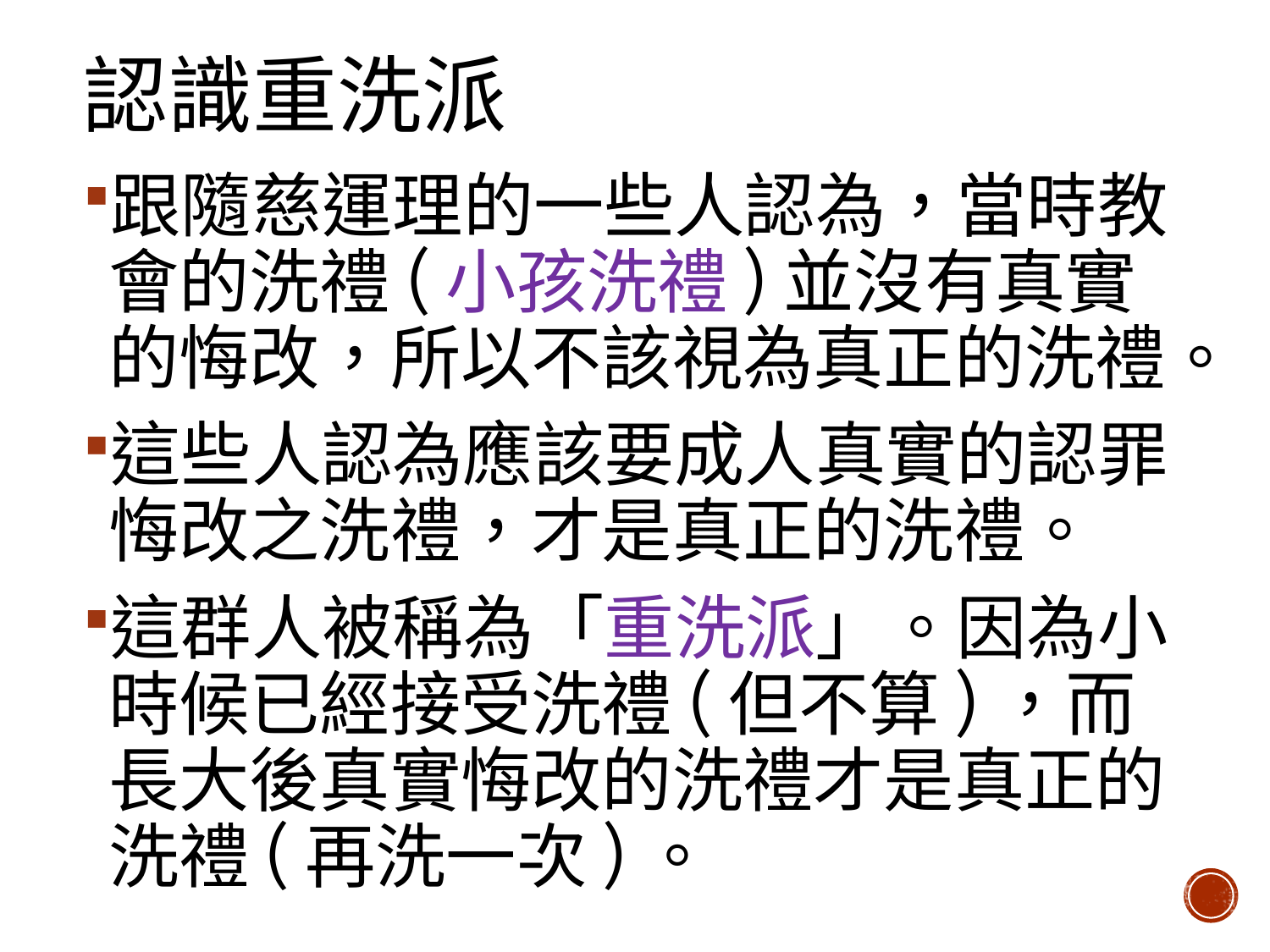

# 認識重洗派
跟隨慈運理的一些人認為，當時教會的洗禮(小孩洗禮)並沒有真實的悔改，所以不該視為真正的洗禮。
這些人認為應該要成人真實的認罪悔改之洗禮，才是真正的洗禮。
這群人被稱為「重洗派」。因為小時候已經接受洗禮(但不算)，而長大後真實悔改的洗禮才是真正的洗禮(再洗一次)。